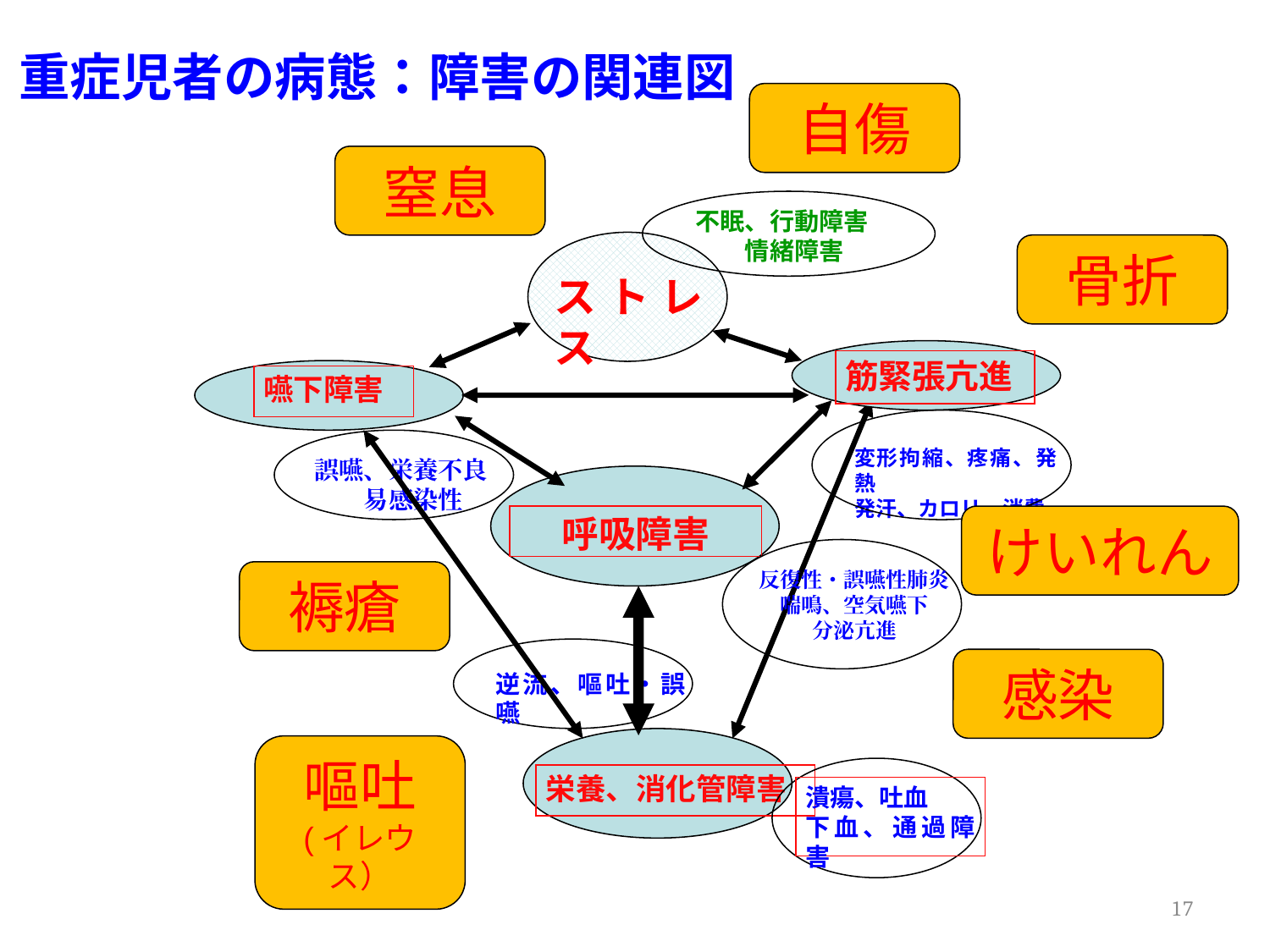

重症児者の病態：障害の関連図

自傷
窒息

不眠、行動障害
　　情緒障害

骨折
ストレス

筋緊張亢進

嚥下障害

変形拘縮、疼痛、発熱
発汗、カロリー消費
誤嚥、栄養不良
　　易感染性

呼吸障害
けいれん

褥瘡
反復性・誤嚥性肺炎
喘鳴、空気嚥下
分泌亢進

感染
逆流、嘔吐・誤嚥

嘔吐
(イレウス）

栄養、消化管障害
潰瘍、吐血
下血、通過障害
17